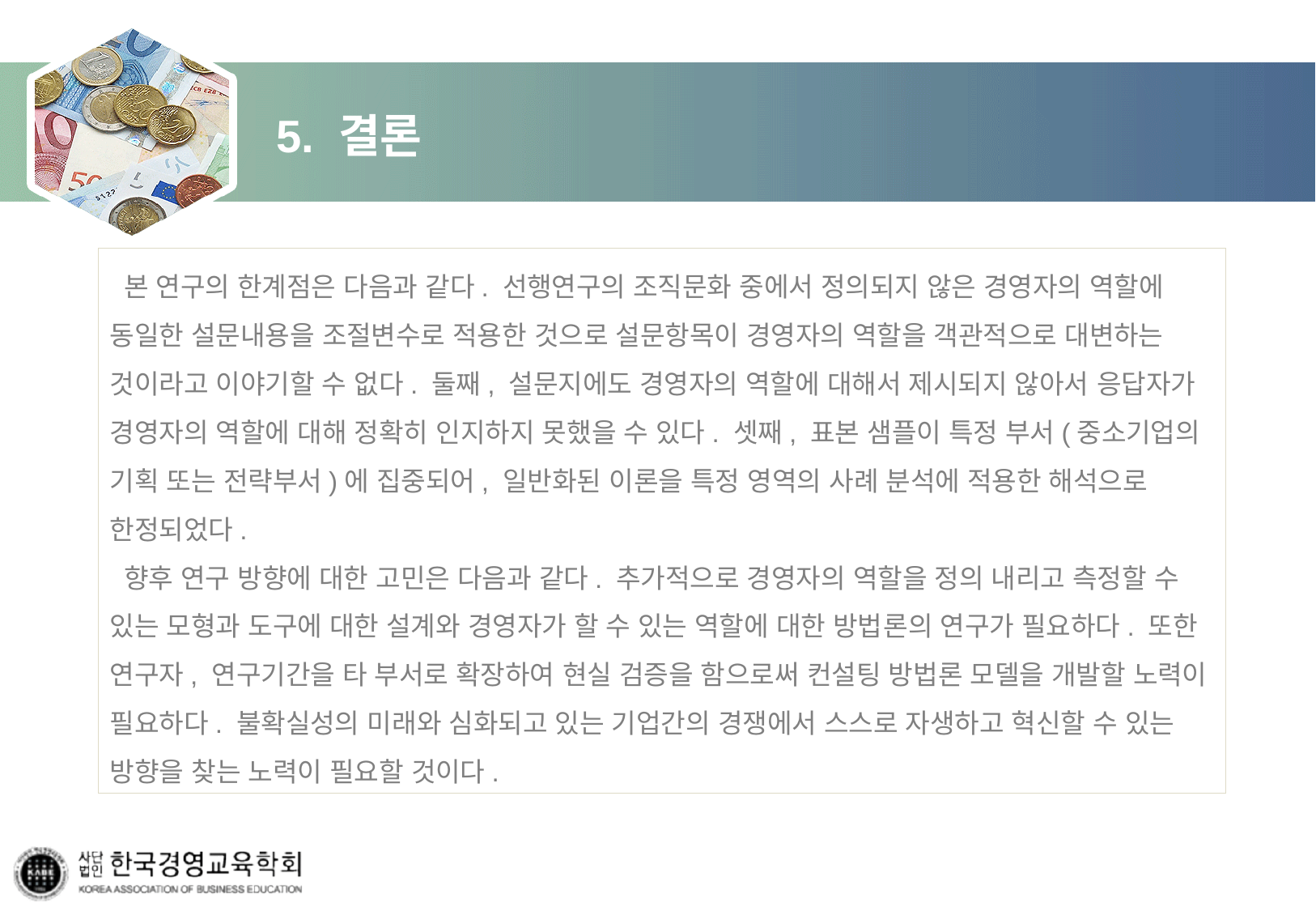

# 5. 결론
 본 연구의 한계점은 다음과 같다. 선행연구의 조직문화 중에서 정의되지 않은 경영자의 역할에 동일한 설문내용을 조절변수로 적용한 것으로 설문항목이 경영자의 역할을 객관적으로 대변하는 것이라고 이야기할 수 없다. 둘째, 설문지에도 경영자의 역할에 대해서 제시되지 않아서 응답자가 경영자의 역할에 대해 정확히 인지하지 못했을 수 있다. 셋째, 표본 샘플이 특정 부서(중소기업의 기획 또는 전략부서)에 집중되어, 일반화된 이론을 특정 영역의 사례 분석에 적용한 해석으로 한정되었다.
 향후 연구 방향에 대한 고민은 다음과 같다. 추가적으로 경영자의 역할을 정의 내리고 측정할 수 있는 모형과 도구에 대한 설계와 경영자가 할 수 있는 역할에 대한 방법론의 연구가 필요하다. 또한 연구자, 연구기간을 타 부서로 확장하여 현실 검증을 함으로써 컨설팅 방법론 모델을 개발할 노력이 필요하다. 불확실성의 미래와 심화되고 있는 기업간의 경쟁에서 스스로 자생하고 혁신할 수 있는 방향을 찾는 노력이 필요할 것이다.